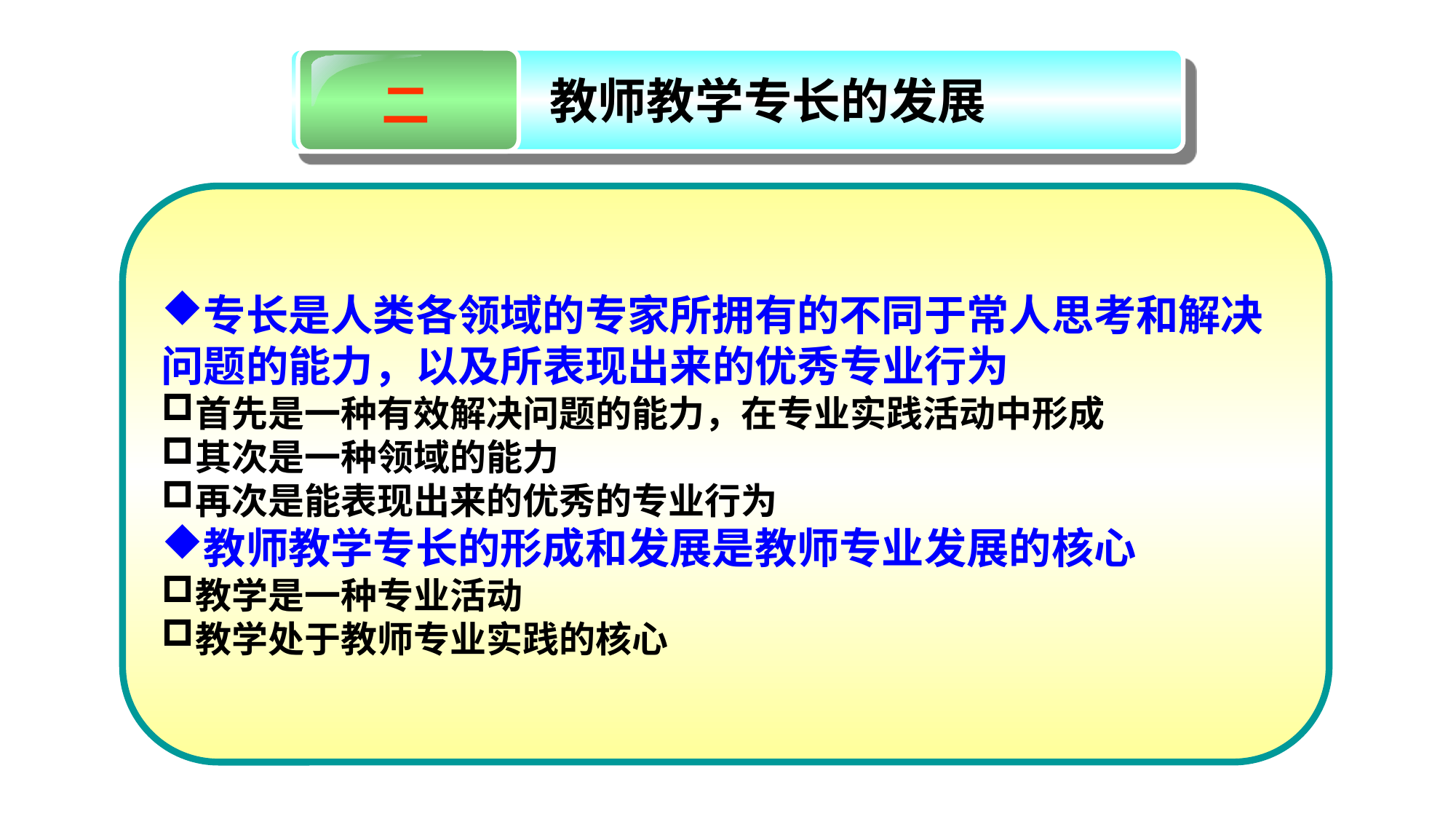

二
教师教学专长的发展
专长是人类各领域的专家所拥有的不同于常人思考和解决
问题的能力，以及所表现出来的优秀专业行为
首先是一种有效解决问题的能力，在专业实践活动中形成
其次是一种领域的能力
再次是能表现出来的优秀的专业行为
教师教学专长的形成和发展是教师专业发展的核心
教学是一种专业活动
教学处于教师专业实践的核心